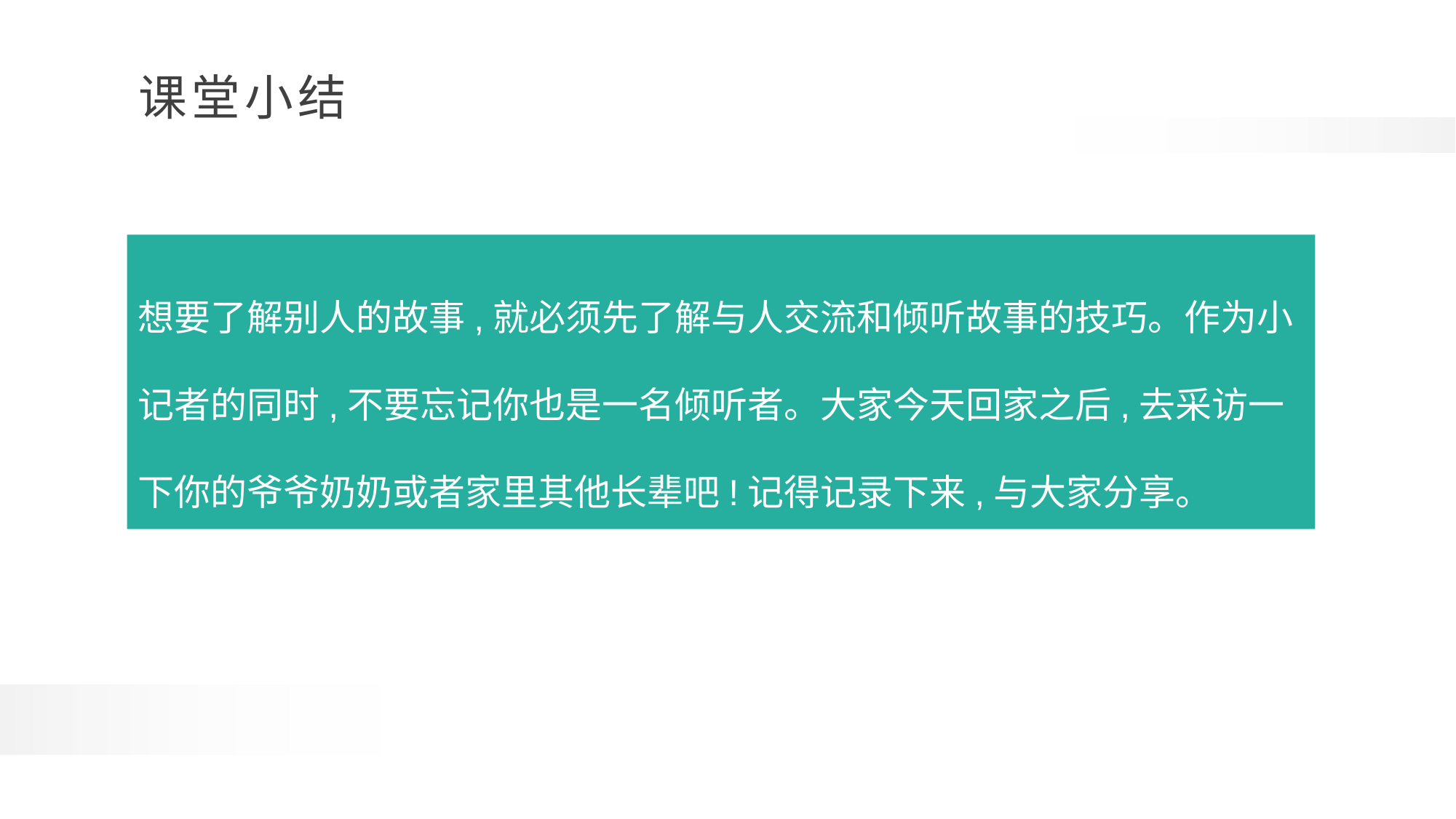

想要了解别人的故事,就必须先了解与人交流和倾听故事的技巧。作为小记者的同时,不要忘记你也是一名倾听者。大家今天回家之后,去采访一下你的爷爷奶奶或者家里其他长辈吧!记得记录下来,与大家分享。